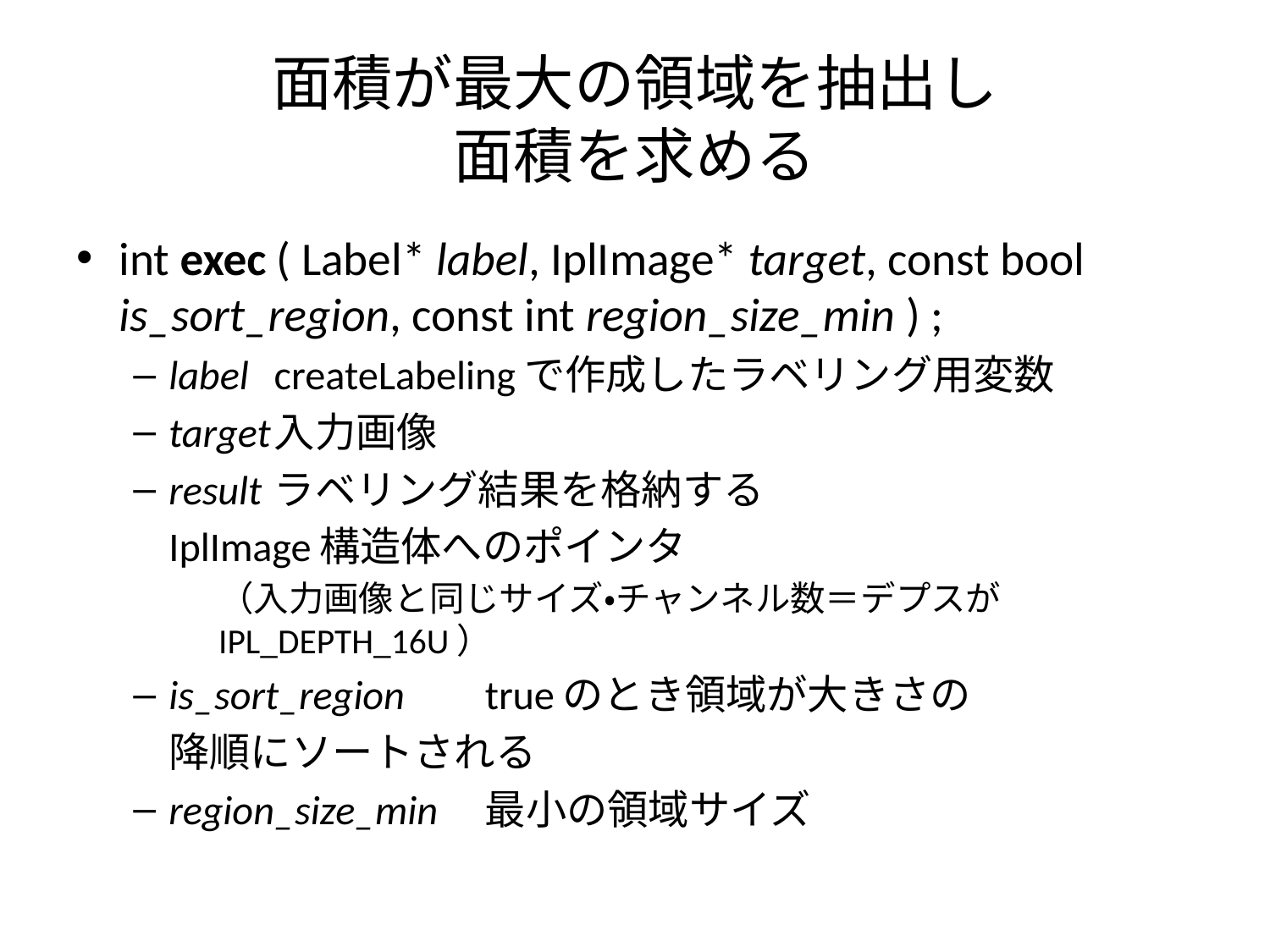

# 面積が最大の領域を抽出し 面積を求める
int exec ( Label* label, IplImage* target, const bool is_sort_region, const int region_size_min ) ;
label	createLabelingで作成したラベリング用変数
target	入力画像
result	ラベリング結果を格納する
				IplImage構造体へのポインタ
			（入力画像と同じサイズ・チャンネル数＝デプスが			　IPL_DEPTH_16U）
is_sort_region		trueのとき領域が大きさの
							降順にソートされる
region_size_min	最小の領域サイズ